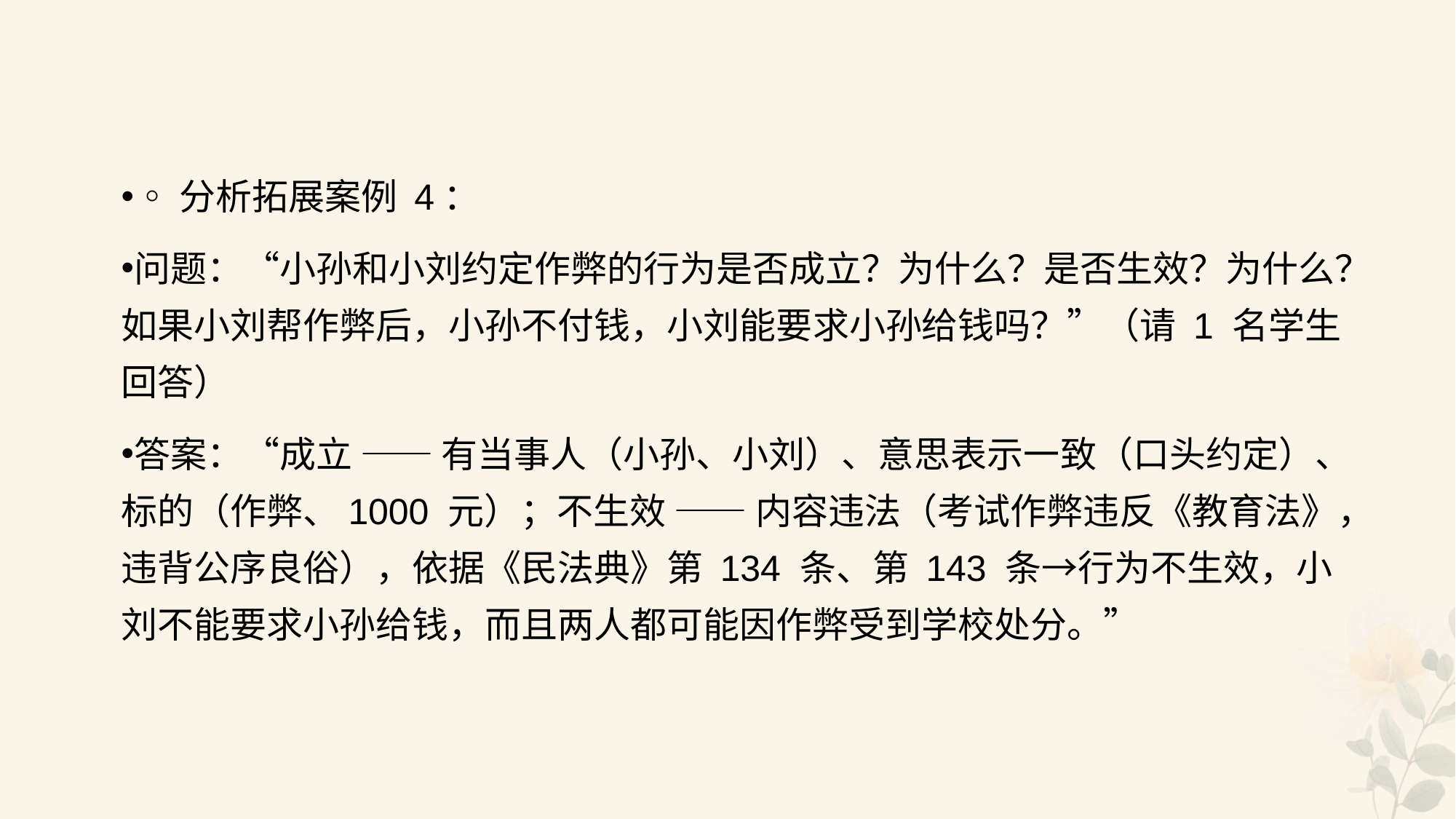

#
◦分析拓展案例 4：
问题：“小孙和小刘约定作弊的行为是否成立？为什么？是否生效？为什么？如果小刘帮作弊后，小孙不付钱，小刘能要求小孙给钱吗？”（请 1 名学生回答）
答案：“成立 —— 有当事人（小孙、小刘）、意思表示一致（口头约定）、标的（作弊、1000 元）；不生效 —— 内容违法（考试作弊违反《教育法》，违背公序良俗），依据《民法典》第 134 条、第 143 条→行为不生效，小刘不能要求小孙给钱，而且两人都可能因作弊受到学校处分。”